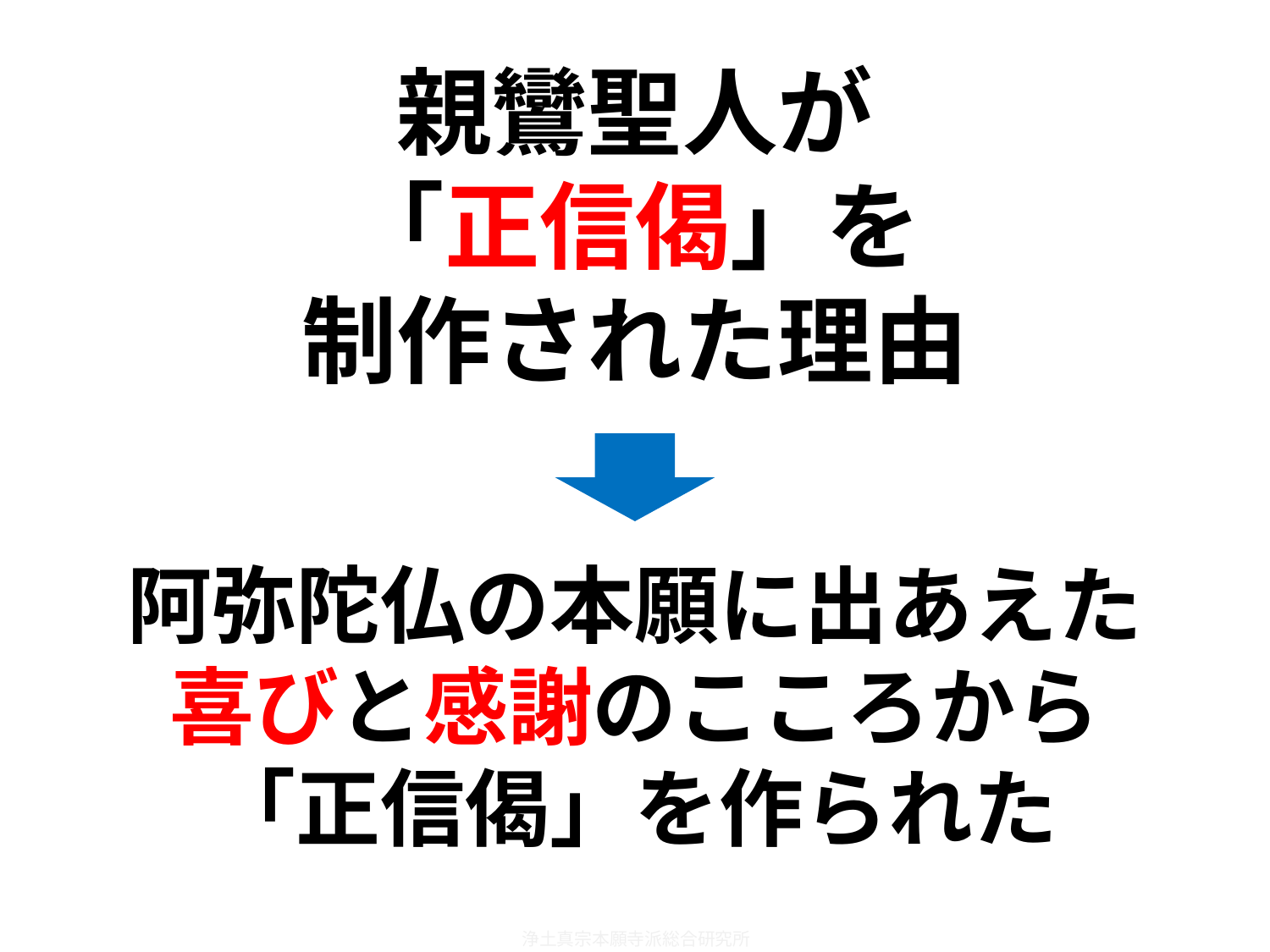

親鸞聖人が
「正信偈」を
制作された理由

阿弥陀仏の本願に出あえた
喜びと感謝のこころから
「正信偈」を作られた